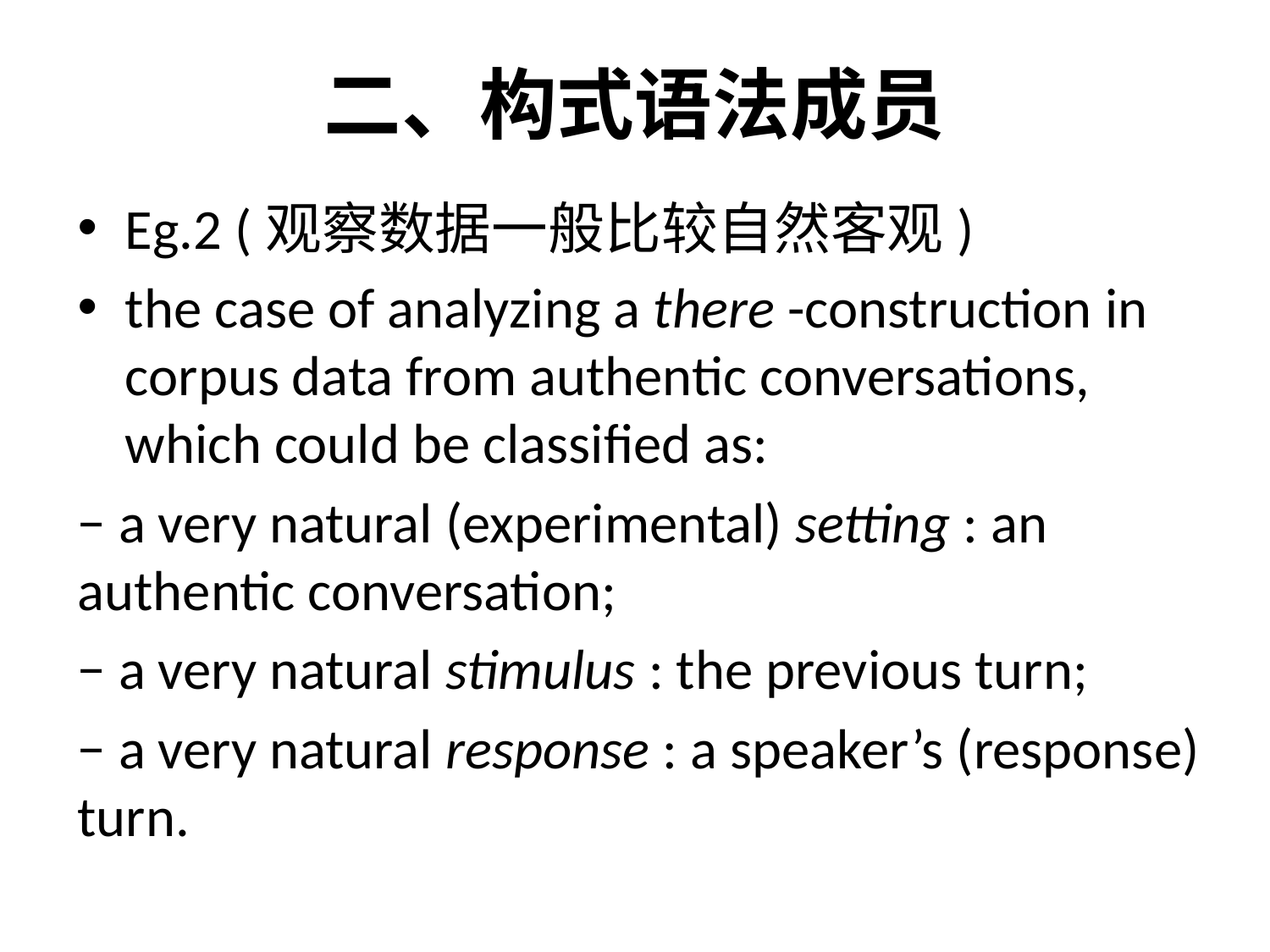

# 二、构式语法成员
Eg.2 (观察数据一般比较自然客观)
the case of analyzing a there -construction in corpus data from authentic conversations, which could be classified as:
− a very natural (experimental) setting : an authentic conversation;
− a very natural stimulus : the previous turn;
− a very natural response : a speaker’s (response) turn.